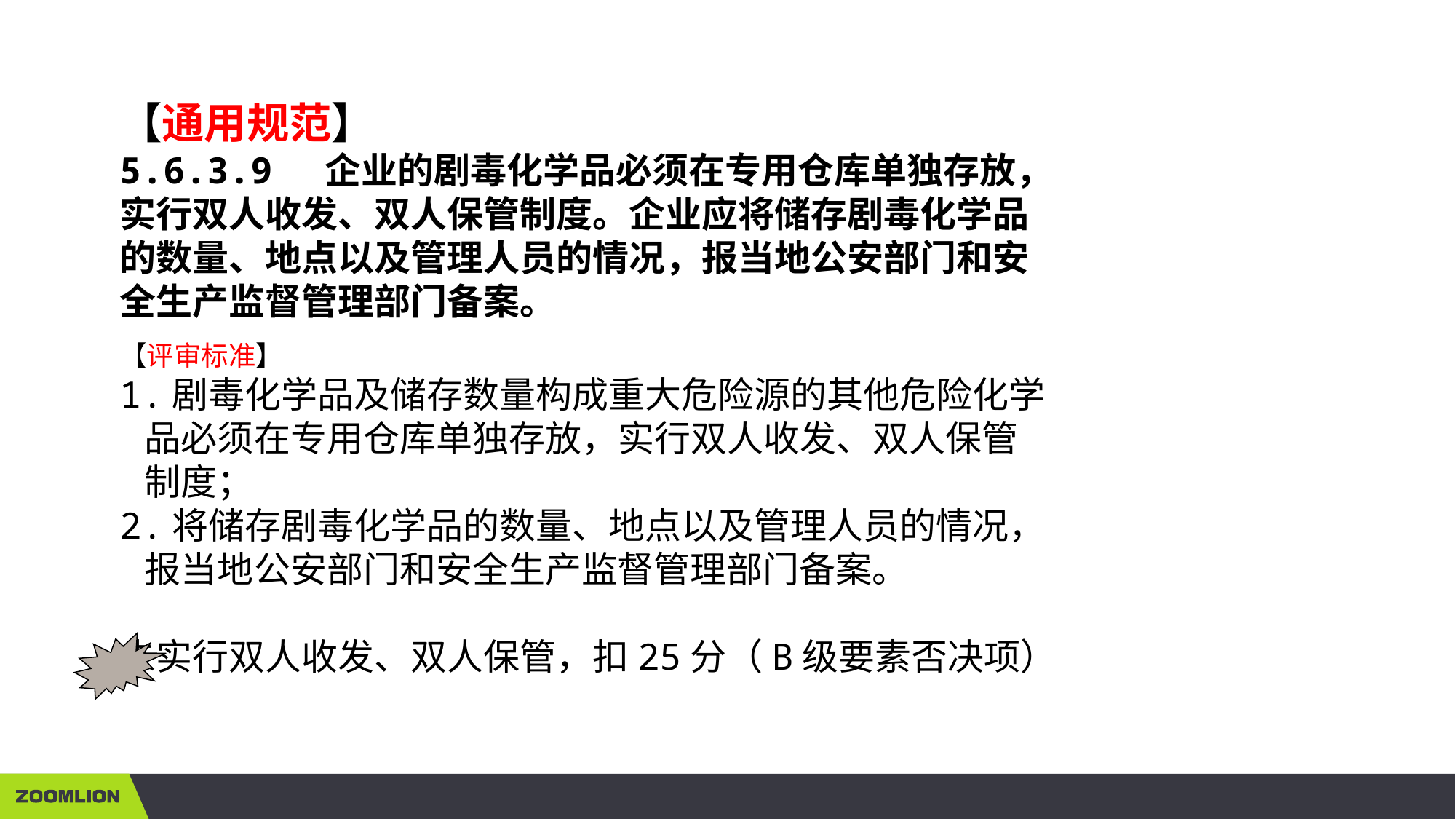

【通用规范】
5.6.3.9  企业的剧毒化学品必须在专用仓库单独存放，
实行双人收发、双人保管制度。企业应将储存剧毒化学品
的数量、地点以及管理人员的情况，报当地公安部门和安
全生产监督管理部门备案。

【评审标准】
1.剧毒化学品及储存数量构成重大危险源的其他危险化学
  品必须在专用仓库单独存放，实行双人收发、双人保管
  制度；
2.将储存剧毒化学品的数量、地点以及管理人员的情况，
  报当地公安部门和安全生产监督管理部门备案。

未实行双人收发、双人保管，扣25分（B级要素否决项）